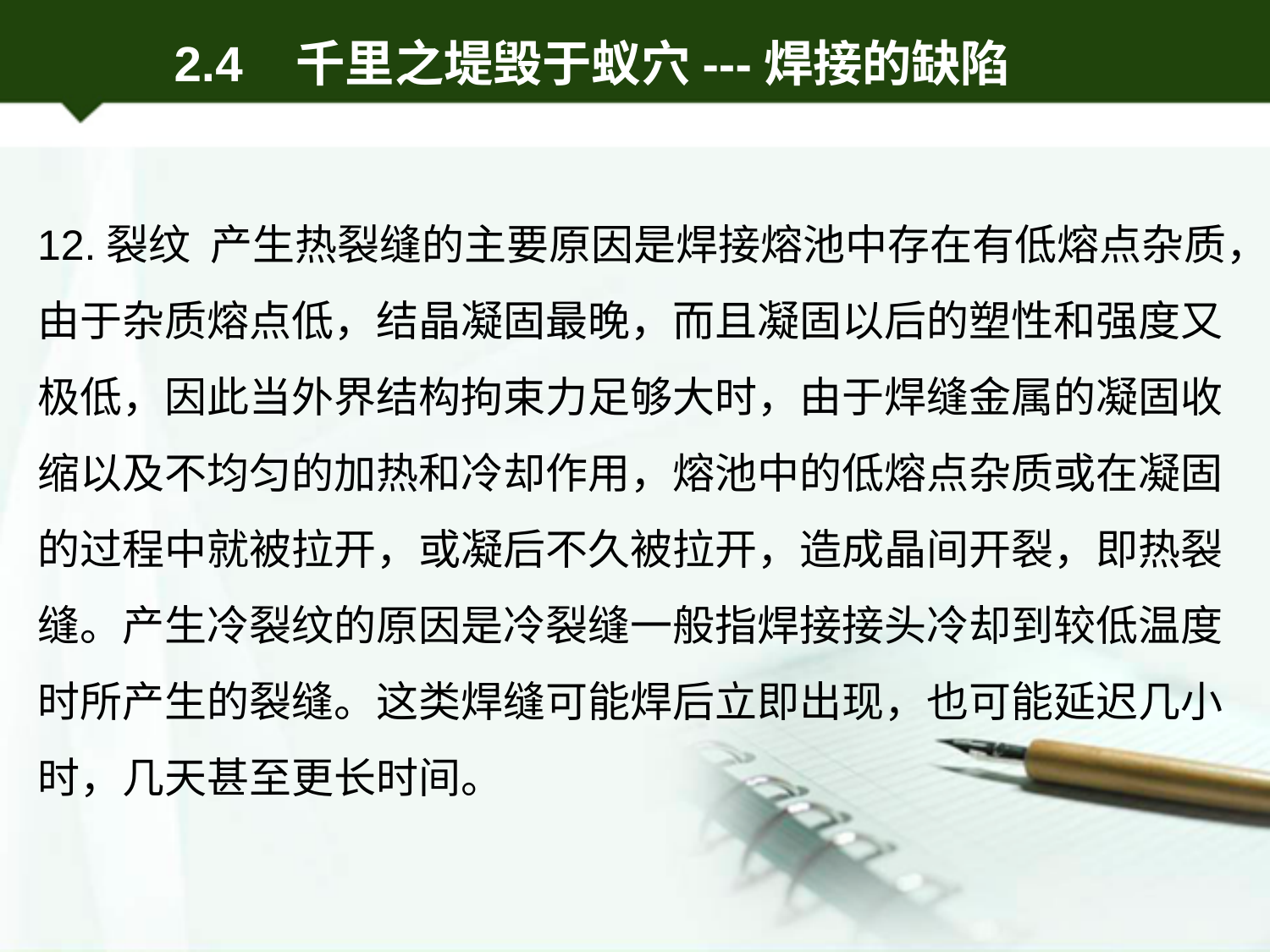

2.4   千里之堤毁于蚁穴---焊接的缺陷
12.裂纹  产生热裂缝的主要原因是焊接熔池中存在有低熔点杂质，由于杂质熔点低，结晶凝固最晚，而且凝固以后的塑性和强度又极低，因此当外界结构拘束力足够大时，由于焊缝金属的凝固收缩以及不均匀的加热和冷却作用，熔池中的低熔点杂质或在凝固的过程中就被拉开，或凝后不久被拉开，造成晶间开裂，即热裂缝。产生冷裂纹的原因是冷裂缝一般指焊接接头冷却到较低温度时所产生的裂缝。这类焊缝可能焊后立即出现，也可能延迟几小时，几天甚至更长时间。